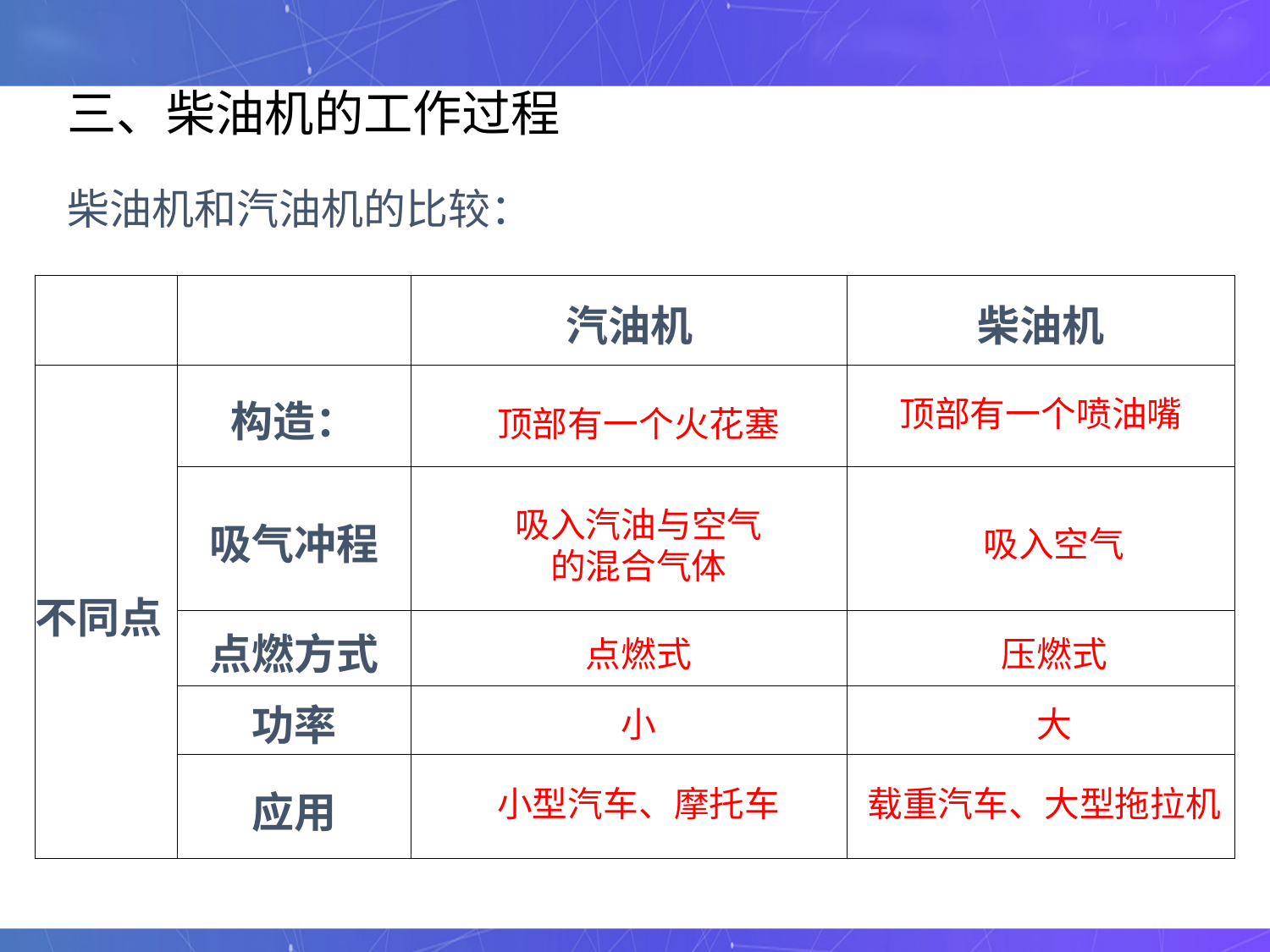

三、柴油机的工作过程
柴油机和汽油机的比较：
|  |  | 汽油机 | 柴油机 |
| --- | --- | --- | --- |
| 不同点 | 构造： |  |  |
|  | 吸气冲程 |  |  |
|  | 点燃方式 |  |  |
|  | 功率 |  |  |
|  | 应用 |  |  |
顶部有一个喷油嘴
顶部有一个火花塞
吸入汽油与空气
的混合气体
吸入空气
点燃式
压燃式
小
大
小型汽车、摩托车
载重汽车、大型拖拉机